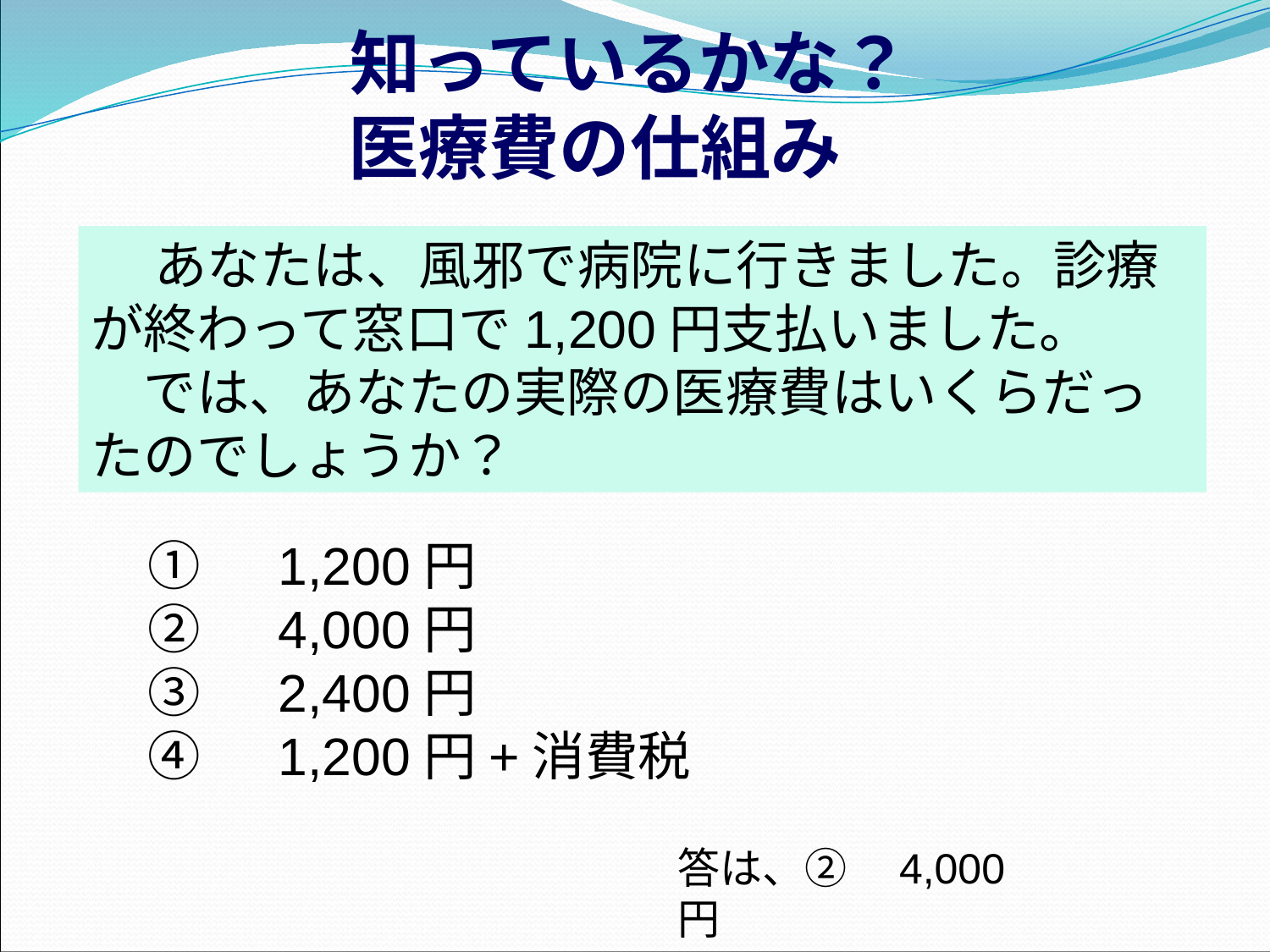

知っているかな？
医療費の仕組み
　　あなたは、風邪で病院に行きました。診療が終わって窓口で1,200円支払いました。
　では、あなたの実際の医療費はいくらだったのでしょうか？
①　1,200円
②　4,000円
③　2,400円
④　1,200円+消費税
答は、②　4,000円